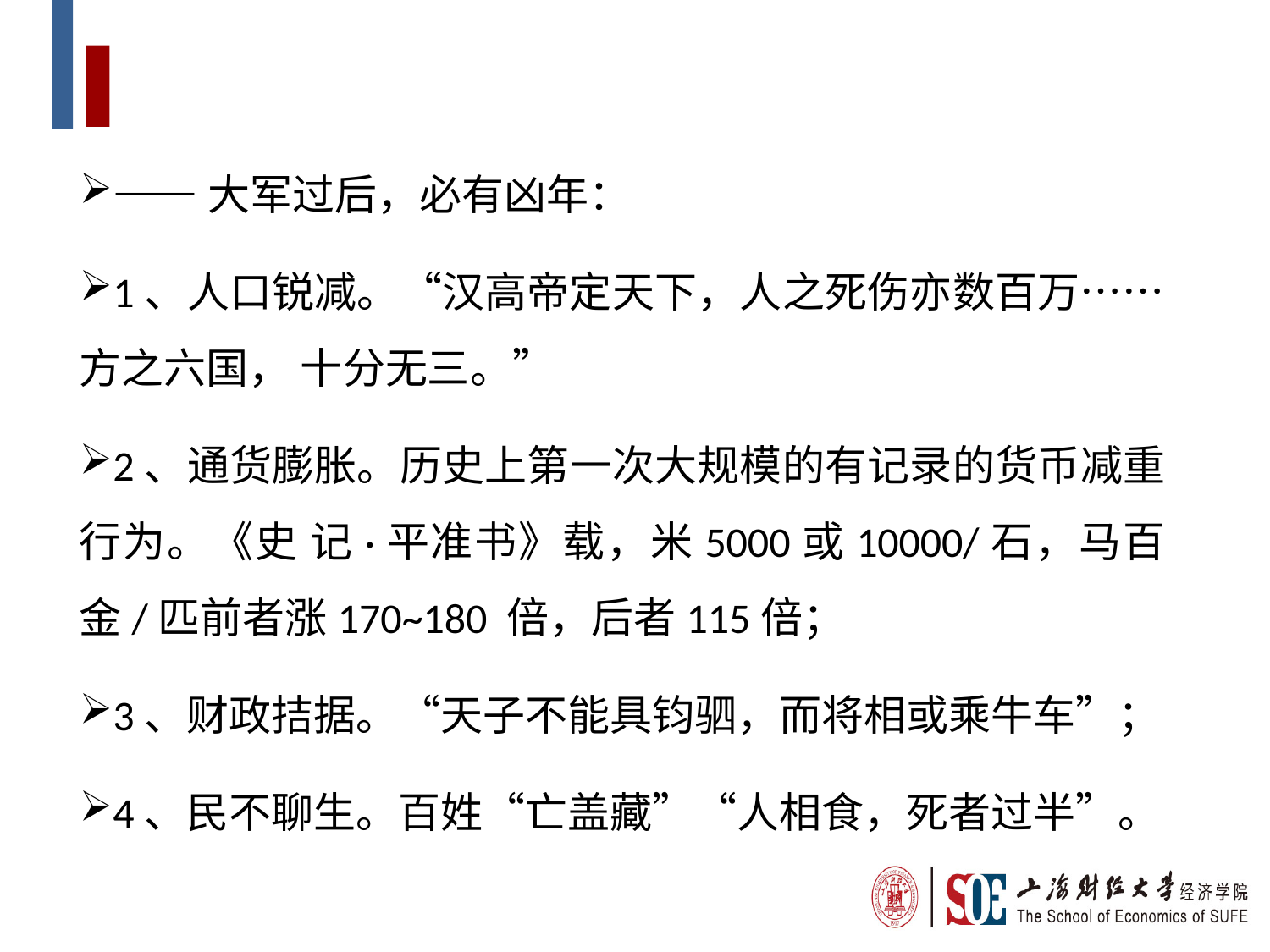

——大军过后，必有凶年：
1、人口锐减。“汉高帝定天下，人之死伤亦数百万……方之六国， 十分无三。”
2、通货膨胀。历史上第一次大规模的有记录的货币减重行为。《史 记·平准书》载，米5000或10000/石，马百金/匹前者涨170~180 倍，后者115倍；
3、财政拮据。“天子不能具钧驷，而将相或乘牛车”；
4、民不聊生。百姓“亡盖藏”“人相食，死者过半”。